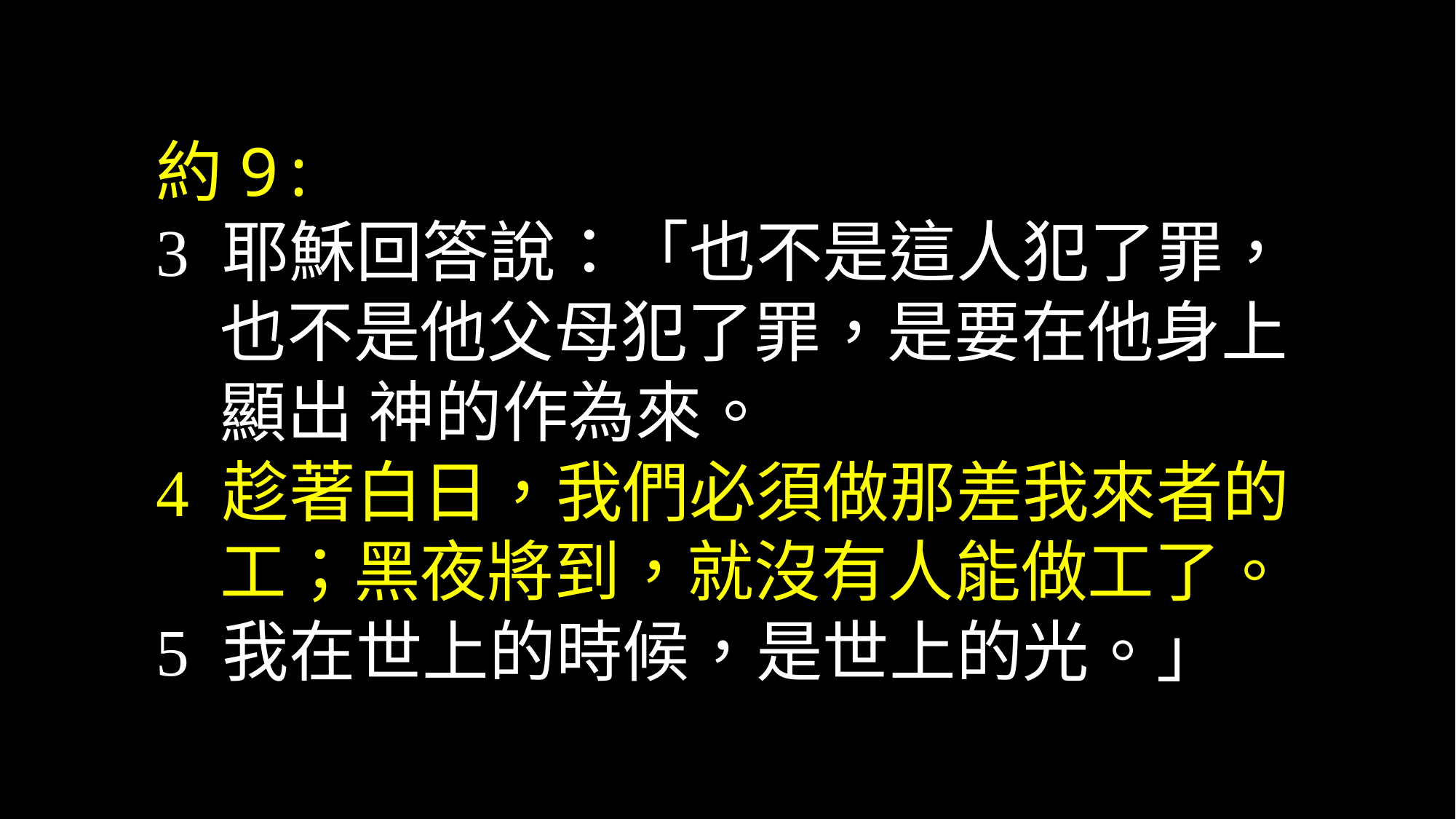

約9:
3 耶穌回答說：「也不是這人犯了罪，也不是他父母犯了罪，是要在他身上顯出 神的作為來。
4 趁著白日，我們必須做那差我來者的工；黑夜將到，就沒有人能做工了。
5 我在世上的時候，是世上的光。」